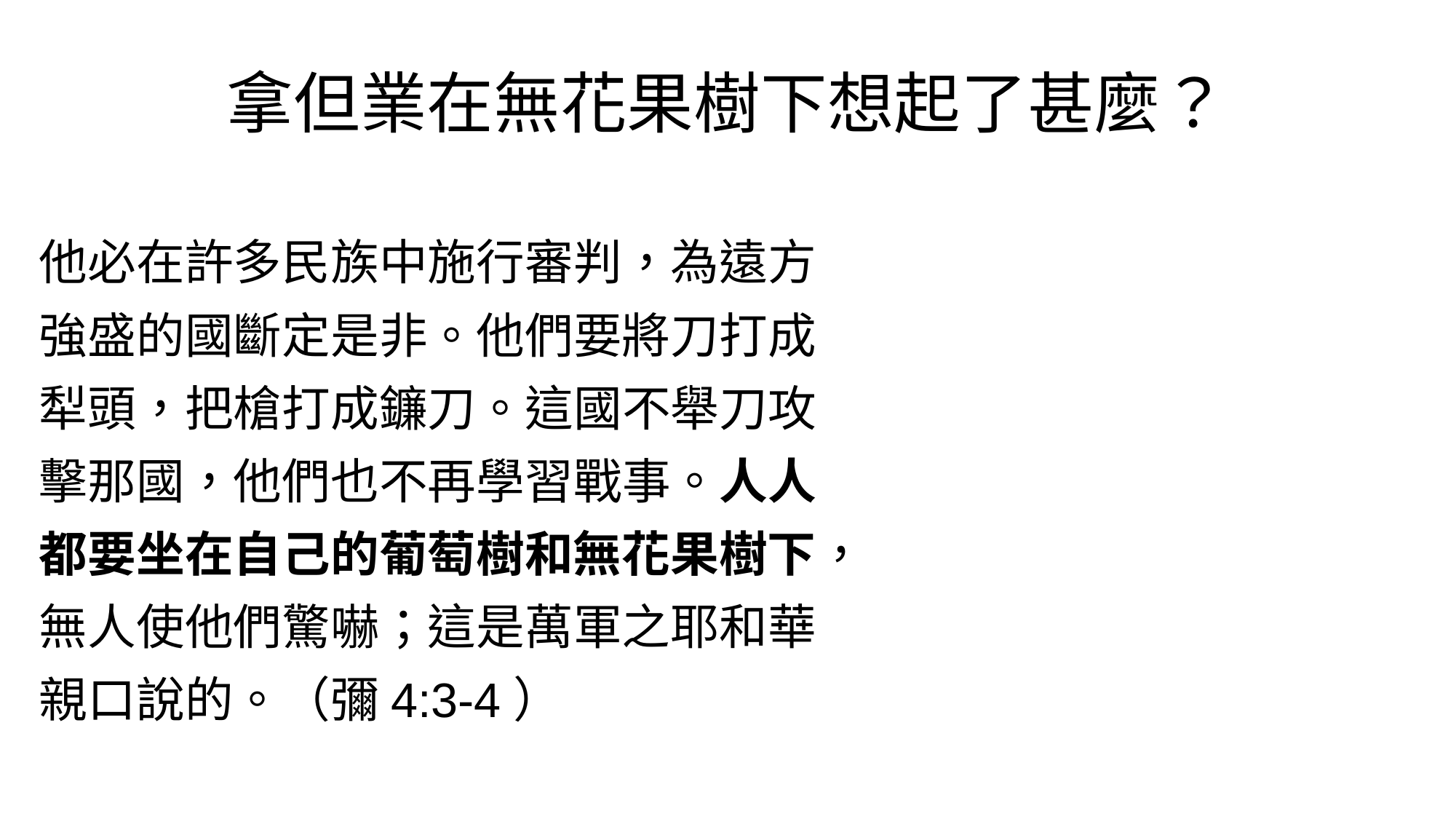

# 拿但業在無花果樹下想起了甚麼？
他必在許多民族中施行審判，為遠方強盛的國斷定是非。他們要將刀打成犁頭，把槍打成鐮刀。這國不舉刀攻擊那國，他們也不再學習戰事。人人都要坐在自己的葡萄樹和無花果樹下，無人使他們驚嚇；這是萬軍之耶和華親口說的。（彌4:3-4）